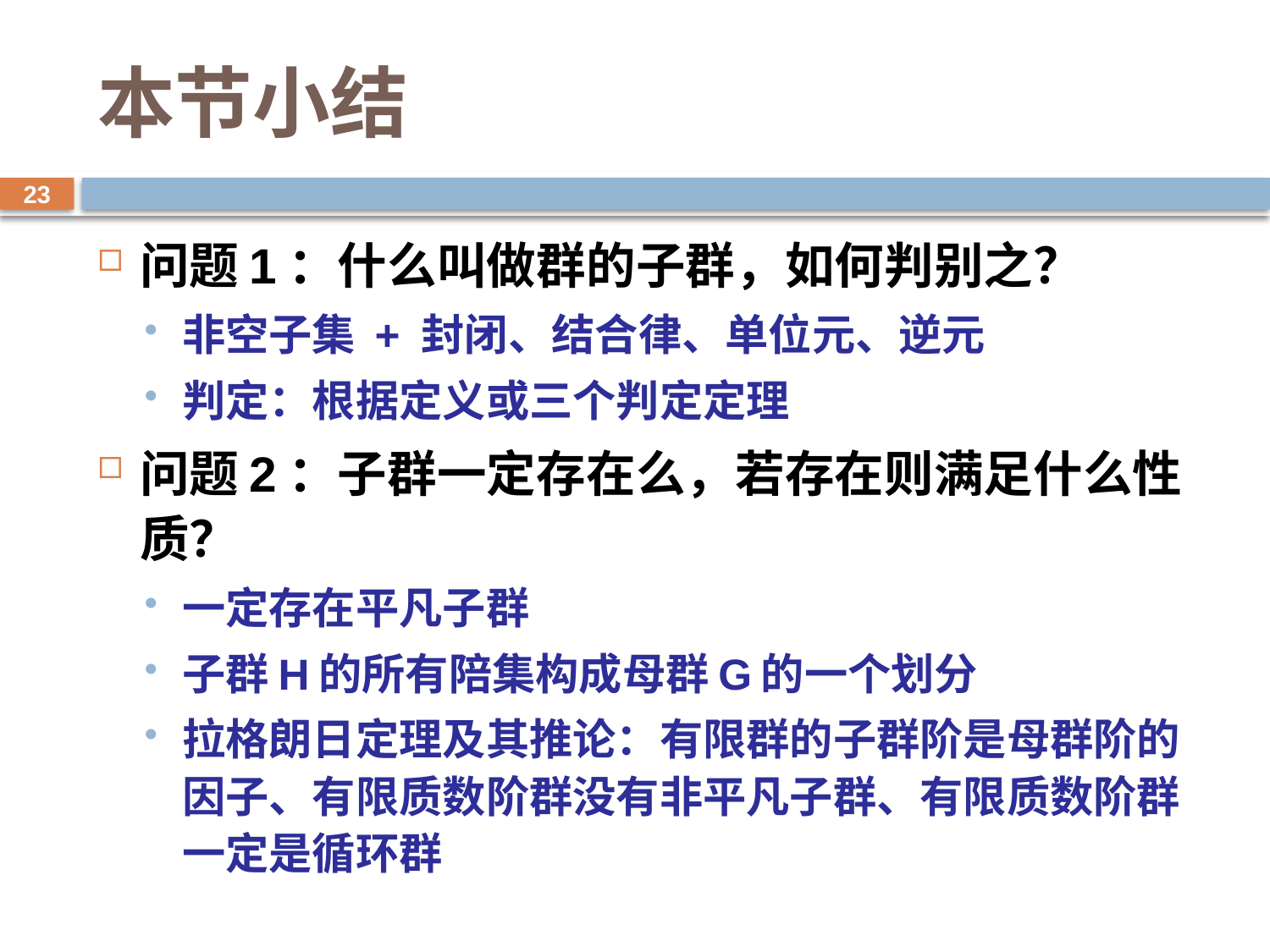

# 本节小结
23
问题1：什么叫做群的子群，如何判别之？
非空子集 + 封闭、结合律、单位元、逆元
判定：根据定义或三个判定定理
问题2：子群一定存在么，若存在则满足什么性质？
一定存在平凡子群
子群H的所有陪集构成母群G的一个划分
拉格朗日定理及其推论：有限群的子群阶是母群阶的因子、有限质数阶群没有非平凡子群、有限质数阶群一定是循环群